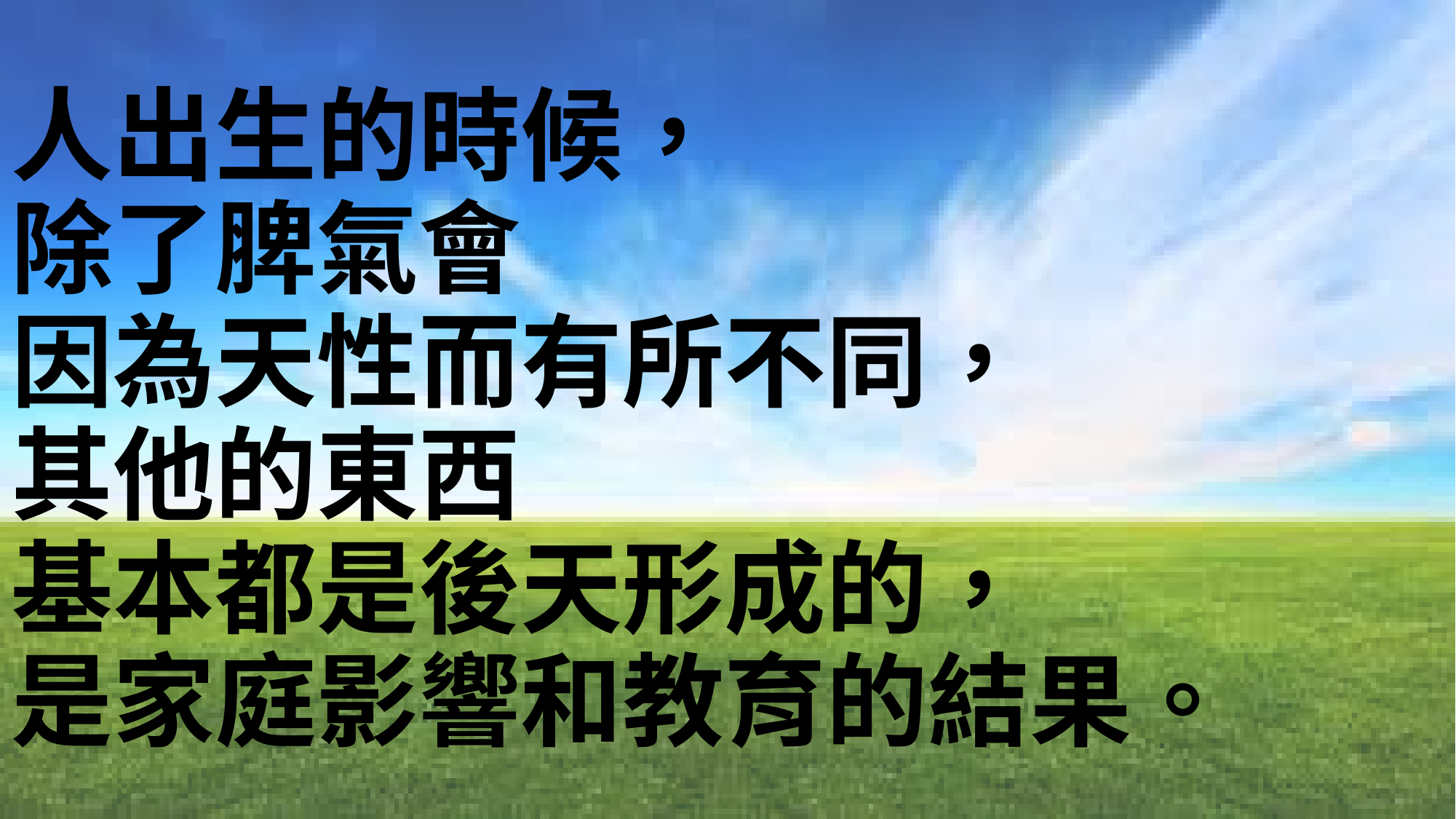

人出生的時候，
除了脾氣會
因為天性而有所不同，
其他的東西
基本都是後天形成的，
是家庭影響和教育的結果。